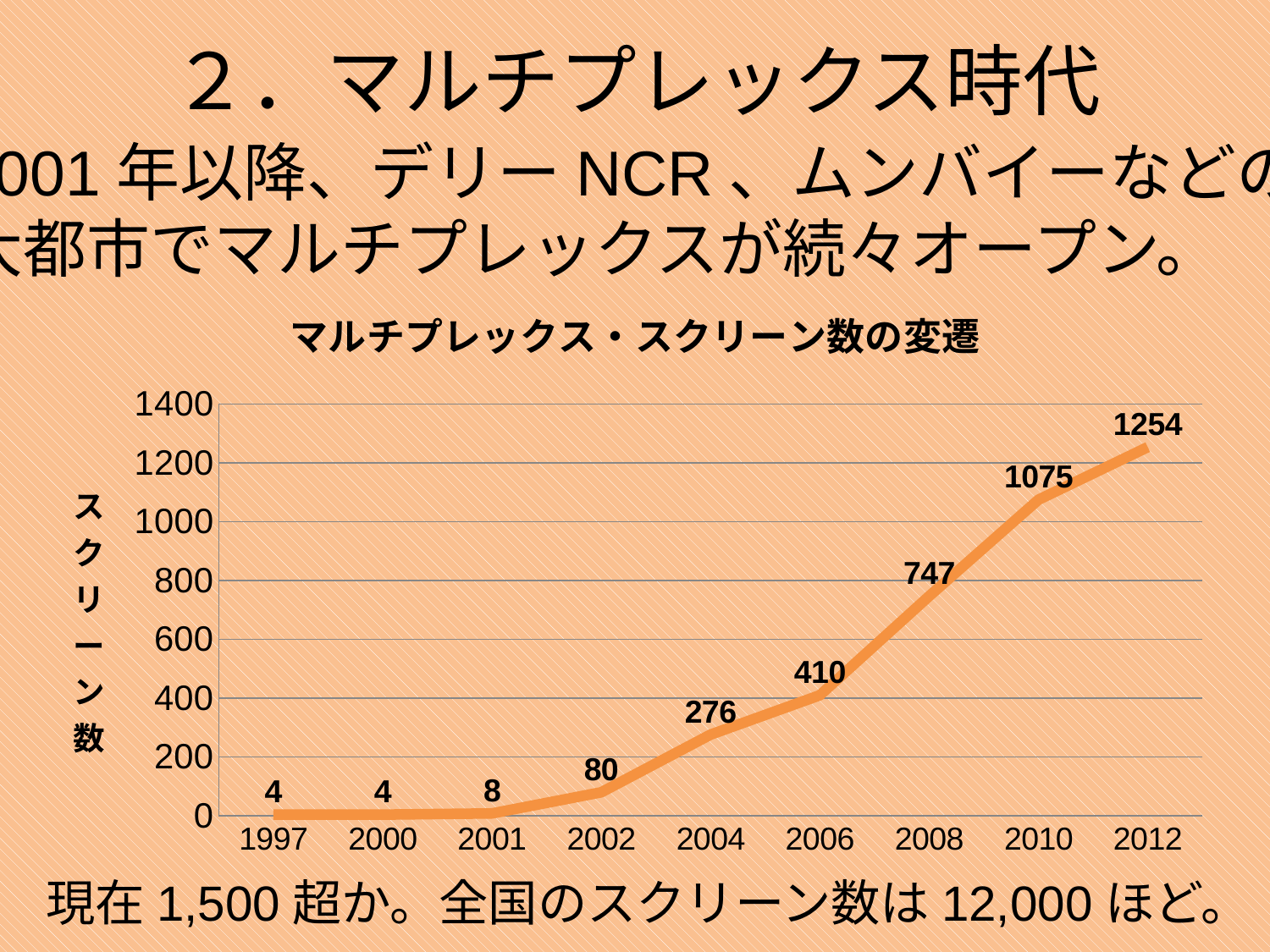

２．マルチプレックス時代
2001年以降、デリーNCR、ムンバイーなどの
大都市でマルチプレックスが続々オープン。

### Chart: マルチプレックス・スクリーン数の変遷

| Category | スクリーン数 |
|---|---|
| 1997 | 4.0 |
| 2000 | 4.0 |
| 2001 | 8.0 |
| 2002 | 80.0 |
| 2004 | 276.0 |
| 2006 | 410.0 |
| 2008 | 747.0 |
| 2010 | 1075.0 |
| 2012 | 1254.0 |
現在1,500超か。全国のスクリーン数は12,000ほど。